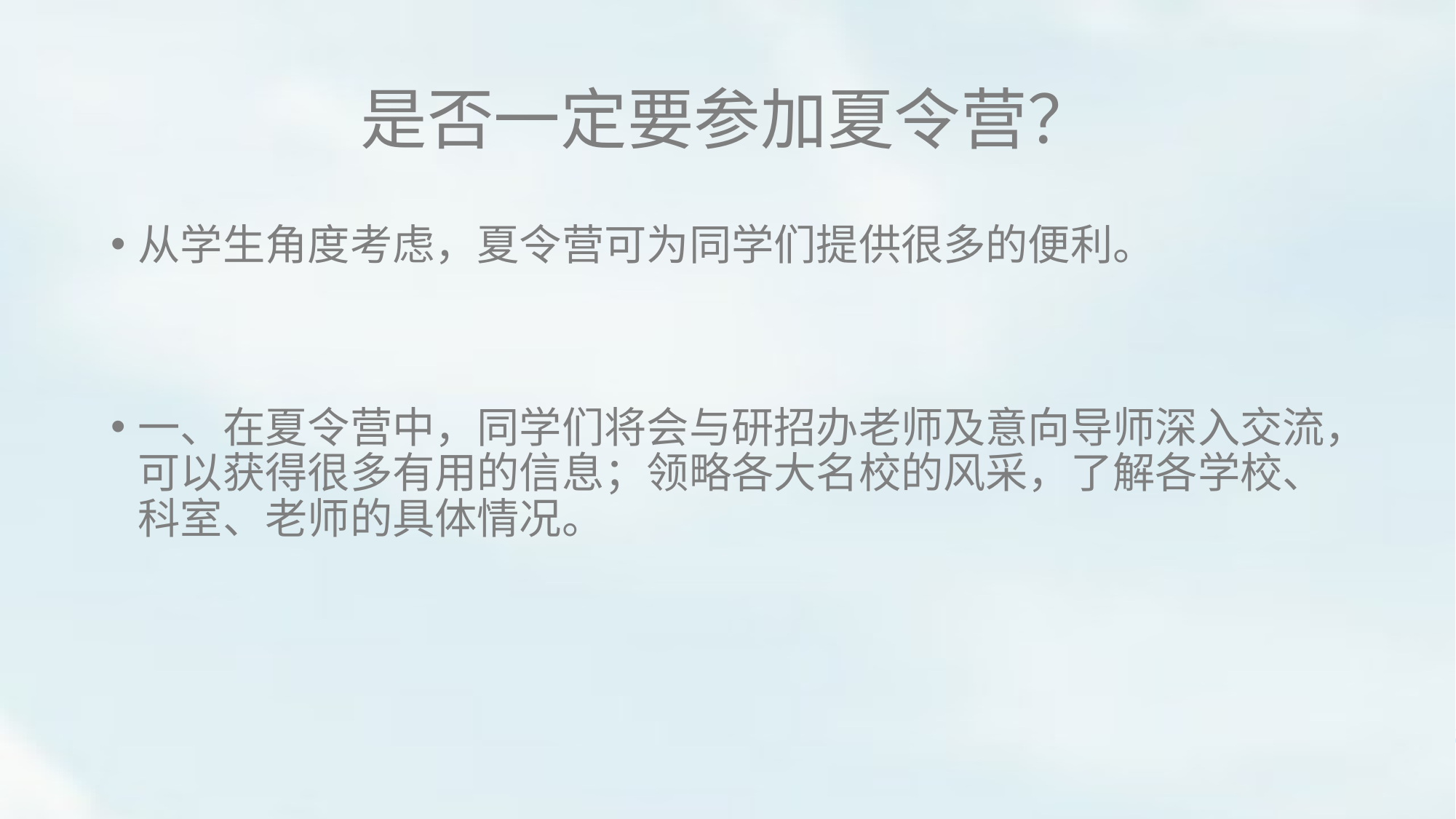

是否一定要参加夏令营？
从学生角度考虑，夏令营可为同学们提供很多的便利。

一、在夏令营中，同学们将会与研招办老师及意向导师深入交流，可以获得很多有用的信息；领略各大名校的风采，了解各学校、科室、老师的具体情况。